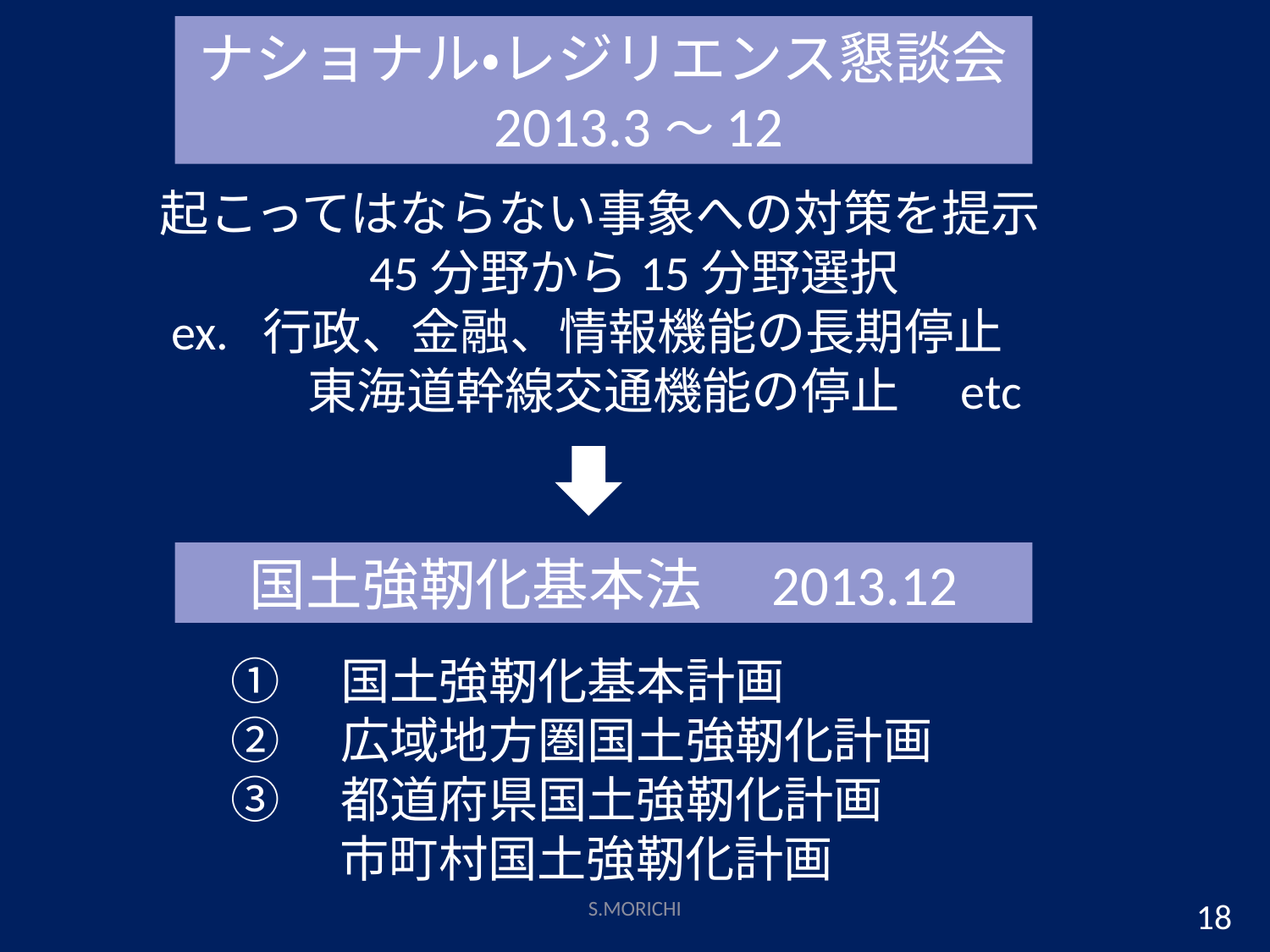

ナショナル・レジリエンス懇談会　2013.3～12
起こってはならない事象への対策を提示
　　　　45分野から15分野選択
 ex.  行政、金融、情報機能の長期停止
　　　東海道幹線交通機能の停止　etc

国土強靭化基本法　2013.12
①　国土強靭化基本計画
②　広域地方圏国土強靭化計画
③　都道府県国土強靭化計画
　　 市町村国土強靭化計画
S.MORICHI
18
18